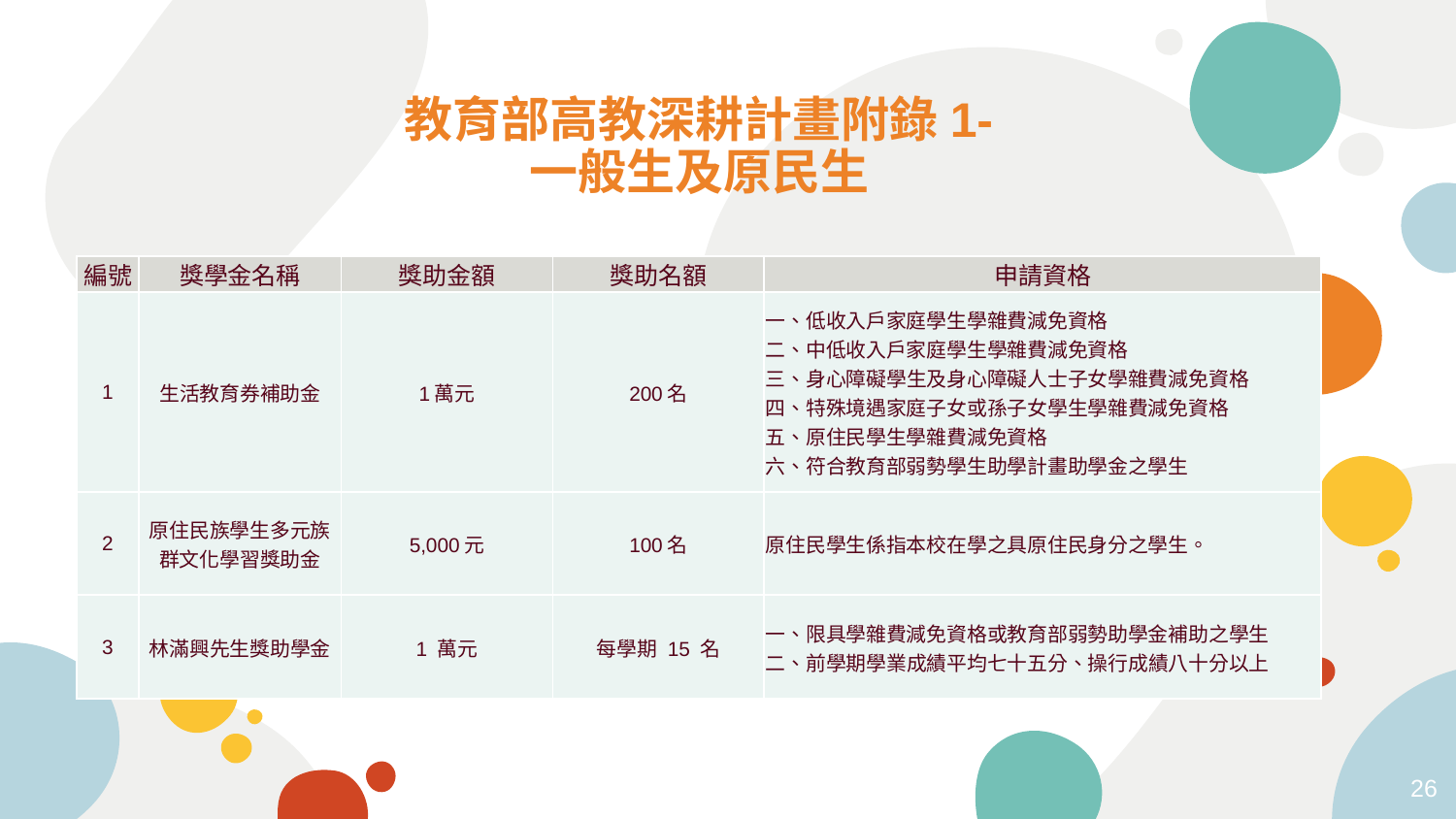

教育部高教深耕計畫附錄1-
一般生及原民生
| 編號 | 獎學金名稱 | 獎助金額 | 獎助名額 | 申請資格 |
| --- | --- | --- | --- | --- |
| 1 | 生活教育券補助金 | 1萬元 | 200名 | 一、低收入戶家庭學生學雜費減免資格 二、中低收入戶家庭學生學雜費減免資格 三、身心障礙學生及身心障礙人士子女學雜費減免資格 四、特殊境遇家庭子女或孫子女學生學雜費減免資格 五、原住民學生學雜費減免資格 六、符合教育部弱勢學生助學計畫助學金之學生 |
| 2 | 原住民族學生多元族群文化學習獎助金 | 5,000元 | 100名 | 原住民學生係指本校在學之具原住民身分之學生。 |
| 3 | 林滿興先生獎助學金 | 1 萬元 | 每學期 15 名 | 一、限具學雜費減免資格或教育部弱勢助學金補助之學生 二、前學期學業成績平均七十五分、操行成績八十分以上 |
26